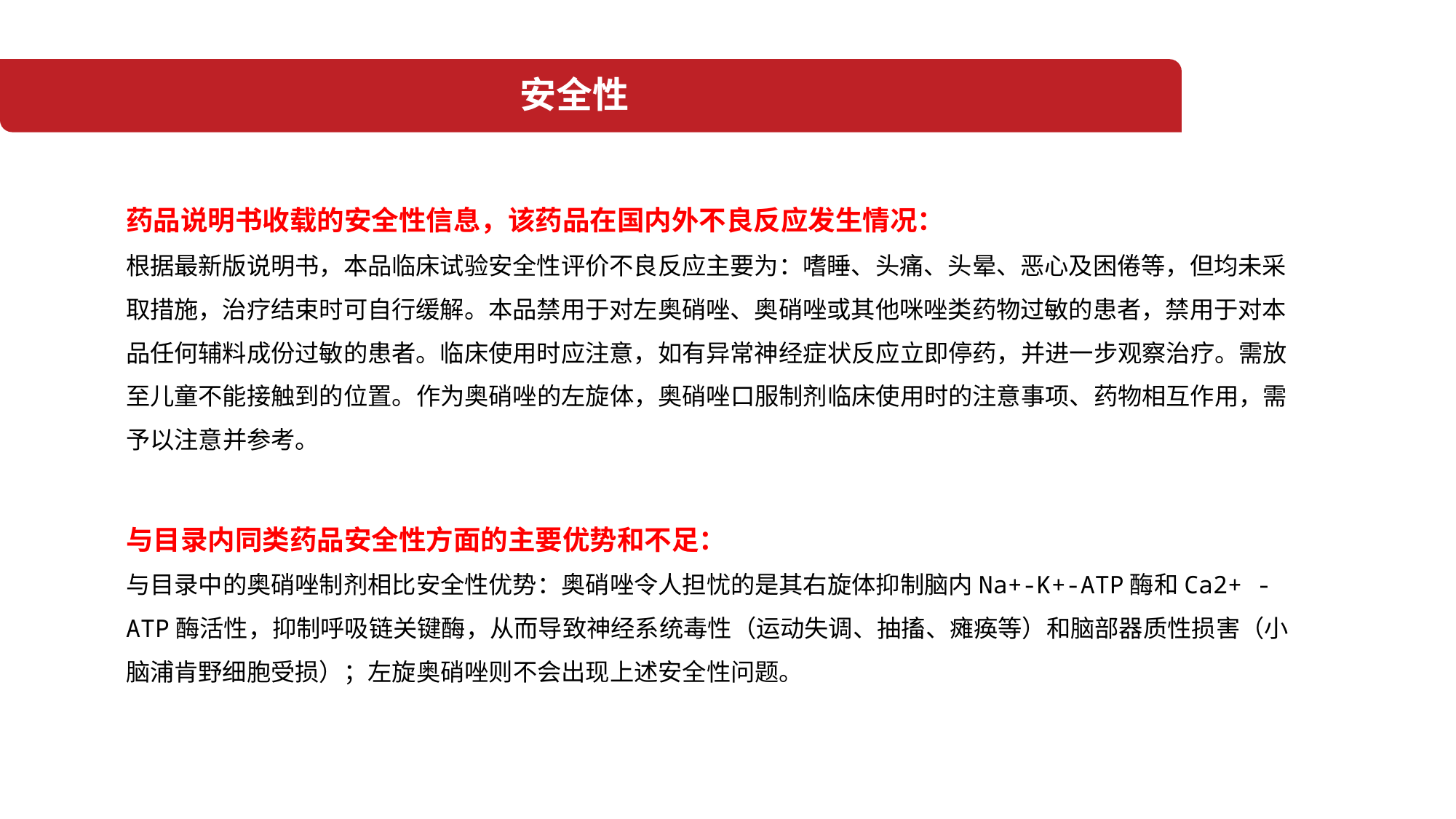

安全性
药品说明书收载的安全性信息，该药品在国内外不良反应发生情况：
根据最新版说明书，本品临床试验安全性评价不良反应主要为：嗜睡、头痛、头晕、恶心及困倦等，但均未采取措施，治疗结束时可自行缓解。本品禁用于对左奥硝唑、奥硝唑或其他咪唑类药物过敏的患者，禁用于对本品任何辅料成份过敏的患者。临床使用时应注意，如有异常神经症状反应立即停药，并进一步观察治疗。需放至儿童不能接触到的位置。作为奥硝唑的左旋体，奥硝唑口服制剂临床使用时的注意事项、药物相互作用，需予以注意并参考。

与目录内同类药品安全性方面的主要优势和不足：
与目录中的奥硝唑制剂相比安全性优势：奥硝唑令人担忧的是其右旋体抑制脑内Na+-K+-ATP酶和Ca2+ -ATP酶活性，抑制呼吸链关键酶，从而导致神经系统毒性（运动失调、抽搐、瘫痪等）和脑部器质性损害（小脑浦肯野细胞受损）；左旋奥硝唑则不会出现上述安全性问题。